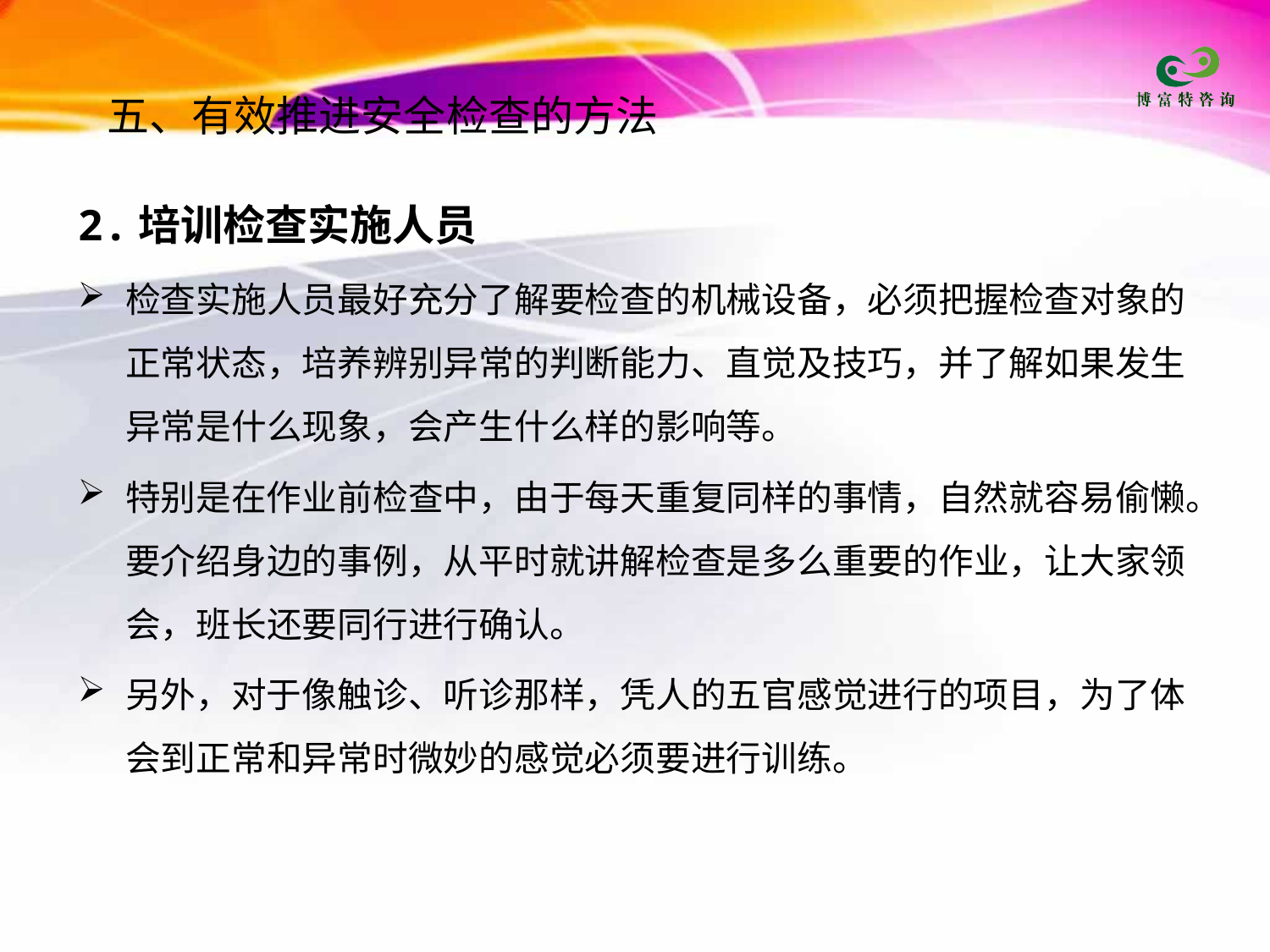

五、有效推进安全检查的方法
2.培训检查实施人员
检查实施人员最好充分了解要检查的机械设备，必须把握检查对象的正常状态，培养辨别异常的判断能力、直觉及技巧，并了解如果发生异常是什么现象，会产生什么样的影响等。
特别是在作业前检查中，由于每天重复同样的事情，自然就容易偷懒。要介绍身边的事例，从平时就讲解检查是多么重要的作业，让大家领会，班长还要同行进行确认。
另外，对于像触诊、听诊那样，凭人的五官感觉进行的项目，为了体会到正常和异常时微妙的感觉必须要进行训练。